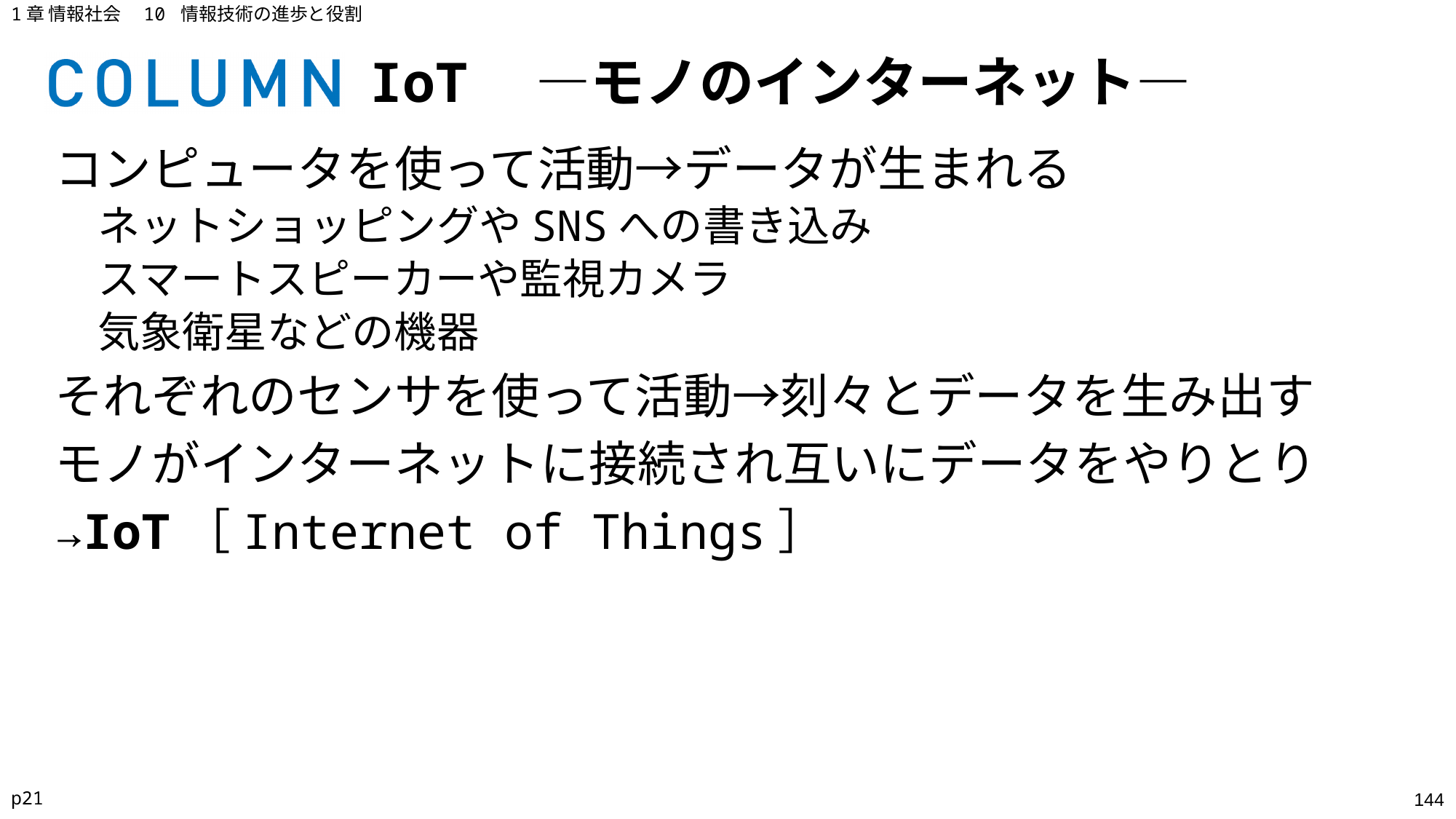

1章 情報社会　10 情報技術の進歩と役割

IoT　―モノのインターネット―
コンピュータを使って活動→データが生まれる
ネットショッピングやSNSへの書き込み
スマートスピーカーや監視カメラ
気象衛星などの機器
それぞれのセンサを使って活動→刻々とデータを生み出す
モノがインターネットに接続され互いにデータをやりとり
→IoT［Internet of Things］

p21
144